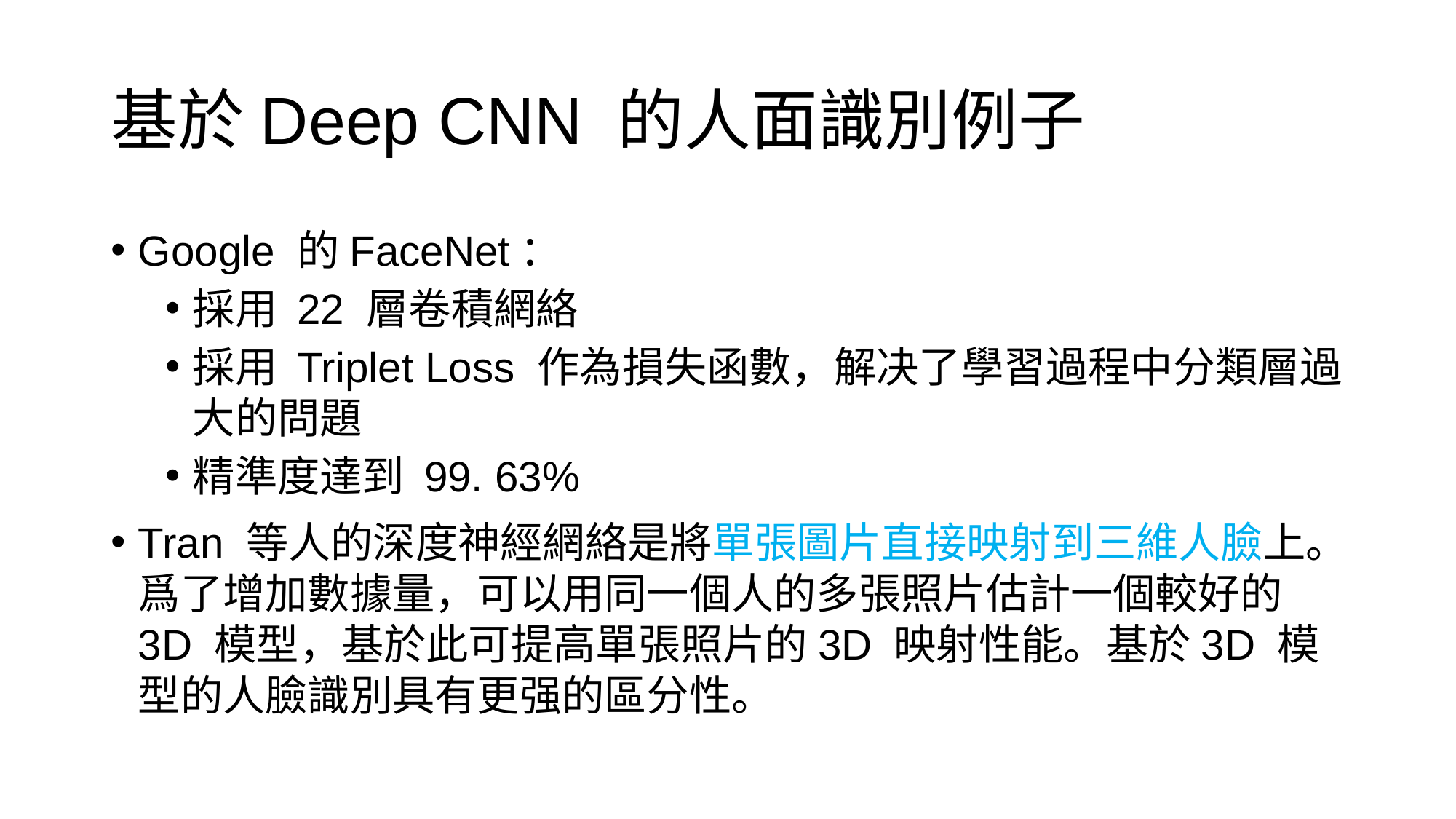

# 基於Deep CNN 的人面識別例子
Google 的FaceNet：
採用 22 層卷積網絡
採用 Triplet Loss 作為損失函數，解决了學習過程中分類層過大的問題
精準度達到 99. 63%
Tran 等人的深度神經網絡是將單張圖片直接映射到三維人臉上。爲了增加數據量，可以用同一個人的多張照片估計一個較好的3D 模型，基於此可提高單張照片的3D 映射性能。基於3D 模型的人臉識別具有更强的區分性。